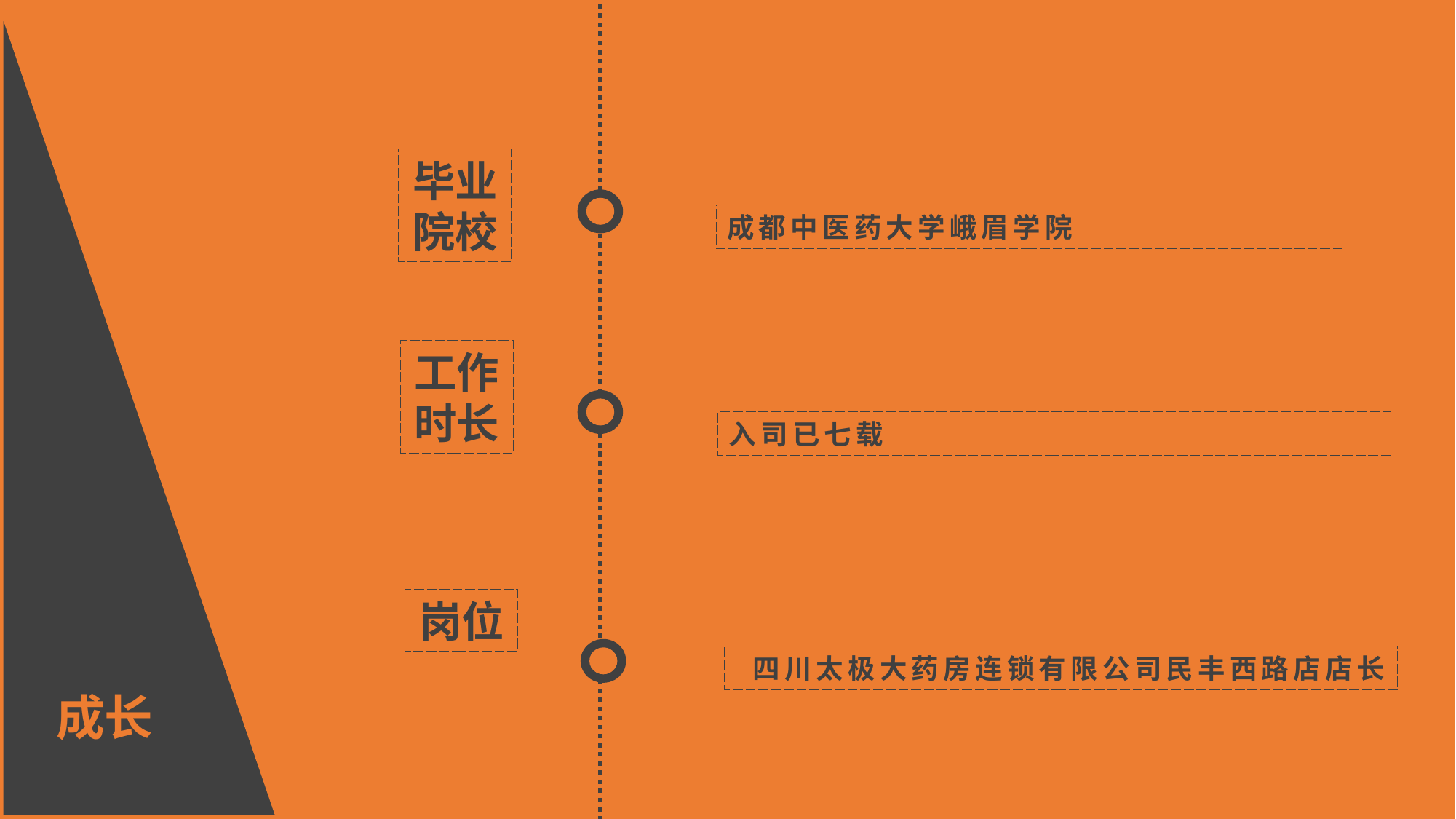

毕业院校

成都中医药大学峨眉学院
工作时长

入司已七载
岗位

 四川太极大药房连锁有限公司民丰西路店店长

成长